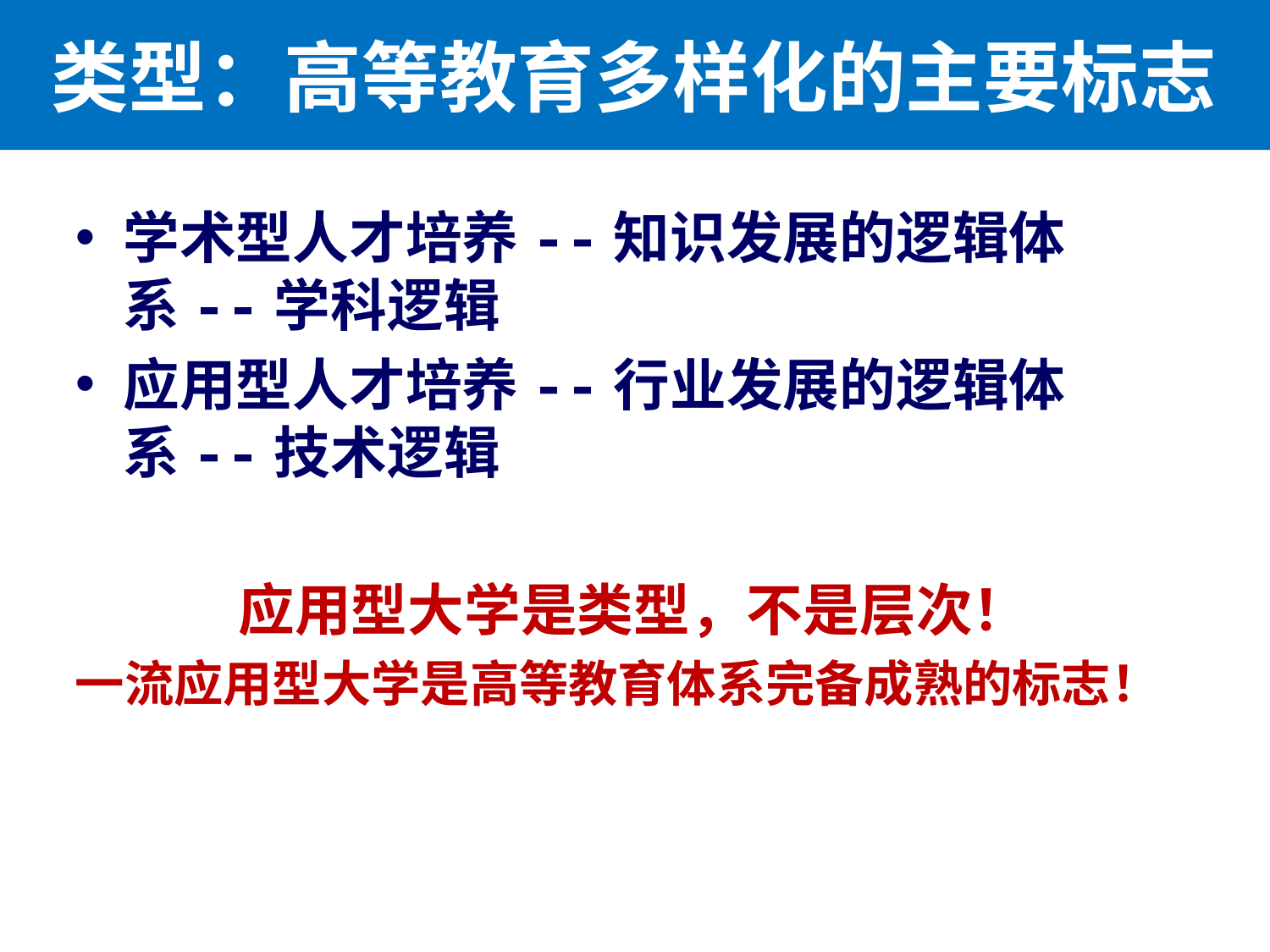

类型：高等教育多样化的主要标志
学术型人才培养--知识发展的逻辑体系--学科逻辑
应用型人才培养--行业发展的逻辑体系--技术逻辑

应用型大学是类型，不是层次！
一流应用型大学是高等教育体系完备成熟的标志！